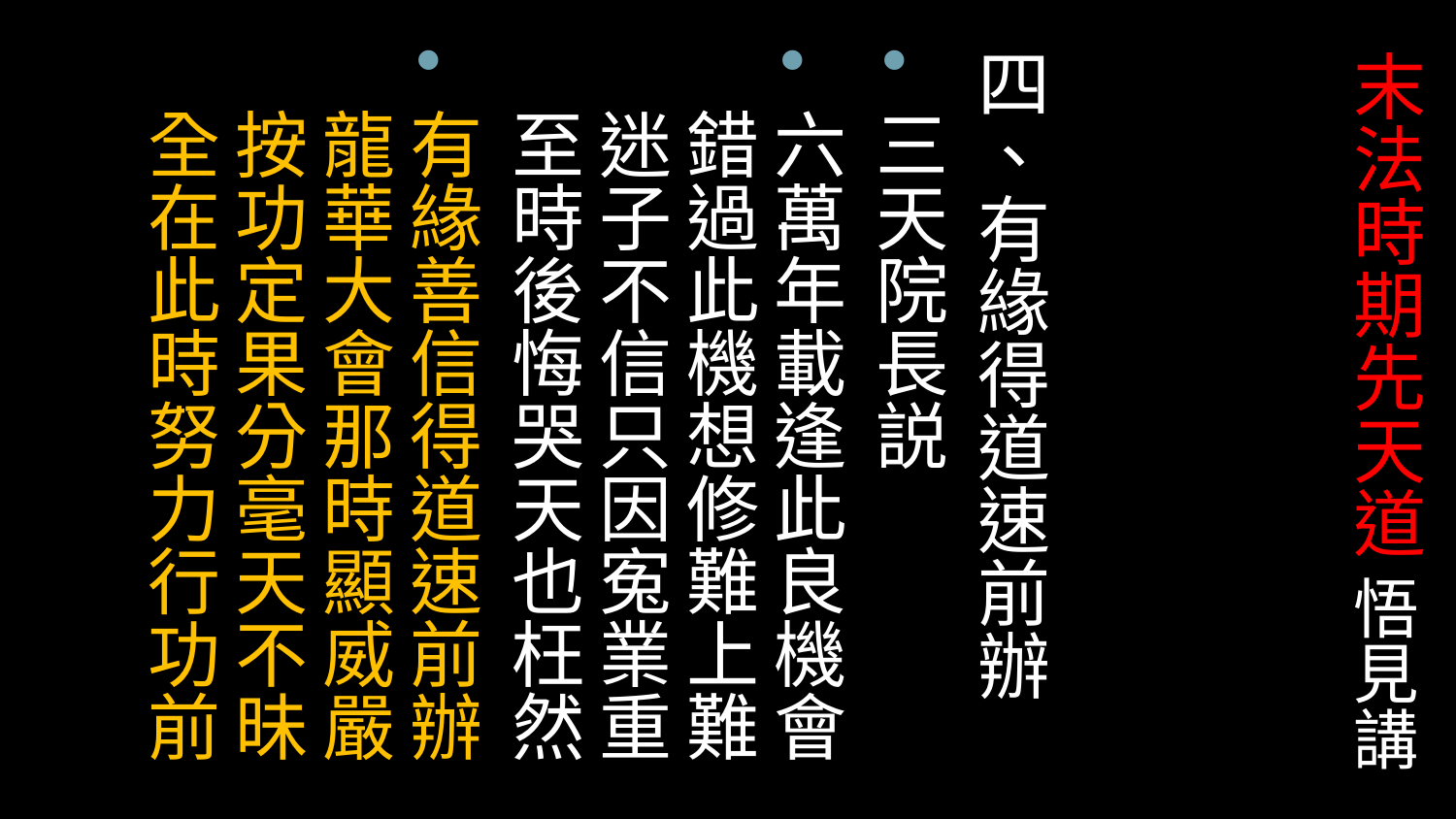

四、有緣得道速前辦
三天院長説
六萬年載逢此良機會錯過此機想修難上難迷子不信只因寃業重至時後悔哭天也枉然
有緣善信得道速前辦龍華大會那時顯威嚴按功定果分毫天不昧 全在此時努力行功前

# 末法時期先天道 悟見講